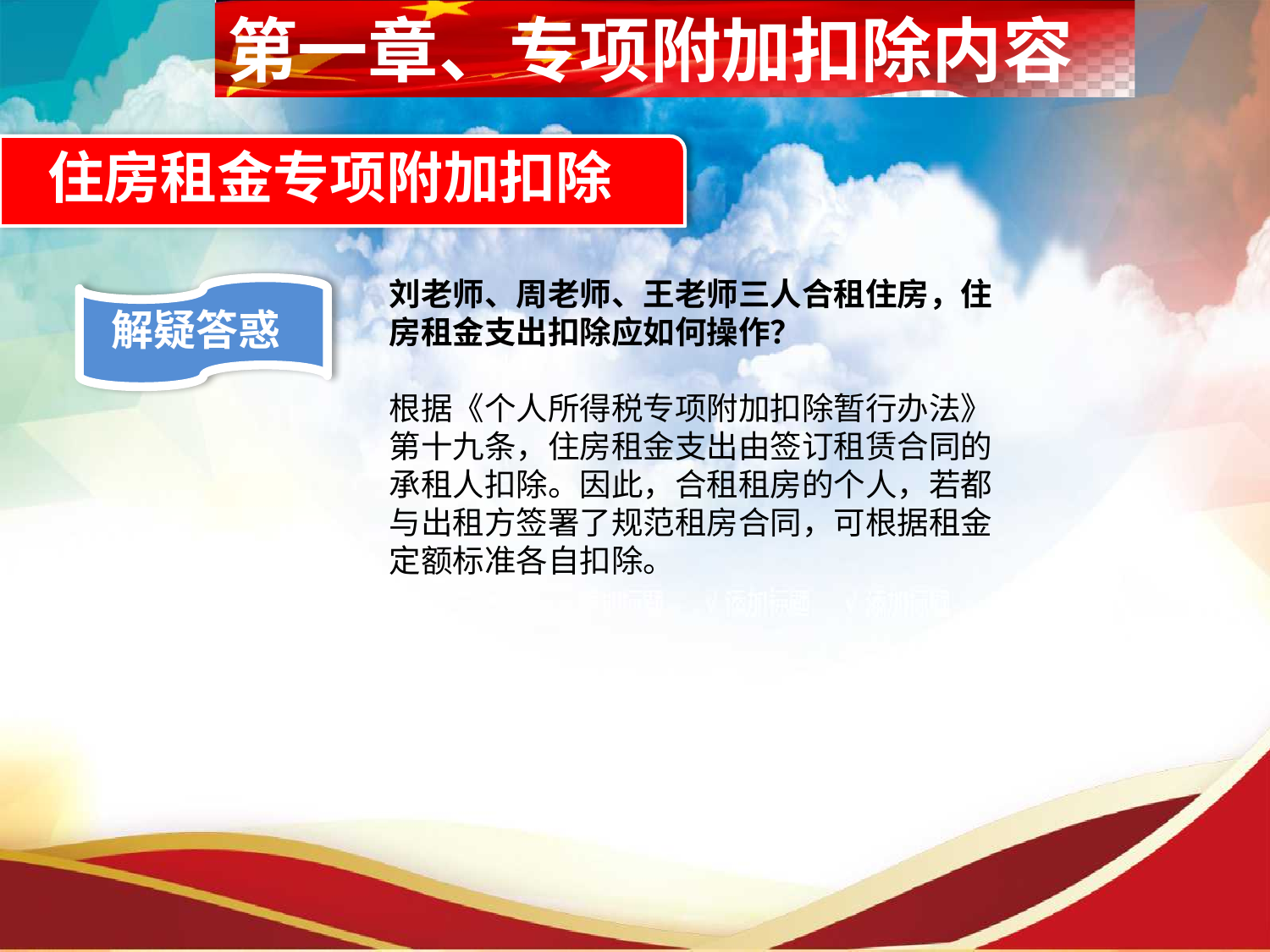

第一章、专项附加扣除内容

住房租金专项附加扣除
刘老师、周老师、王老师三人合租住房，住房租金支出扣除应如何操作？

根据《个人所得税专项附加扣除暂行办法》第十九条，住房租金支出由签订租赁合同的承租人扣除。因此，合租租房的个人，若都与出租方签署了规范租房合同，可根据租金定额标准各自扣除。

解疑答惑